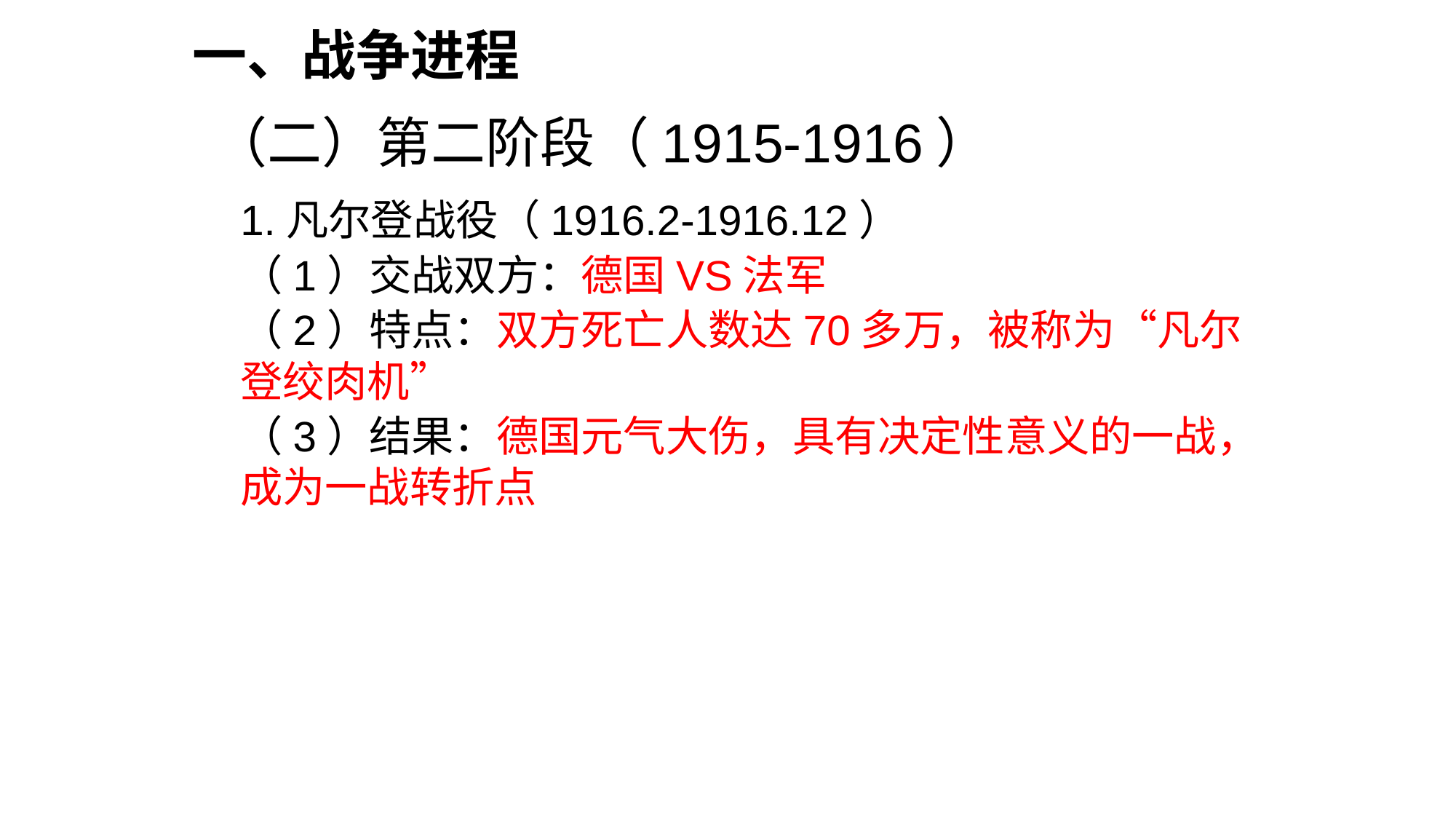

一、战争进程
（二）第二阶段（1915-1916）
1.凡尔登战役（1916.2-1916.12）
（1）交战双方：德国VS法军
（2）特点：双方死亡人数达70多万，被称为“凡尔登绞肉机”
（3）结果：德国元气大伤，具有决定性意义的一战，成为一战转折点